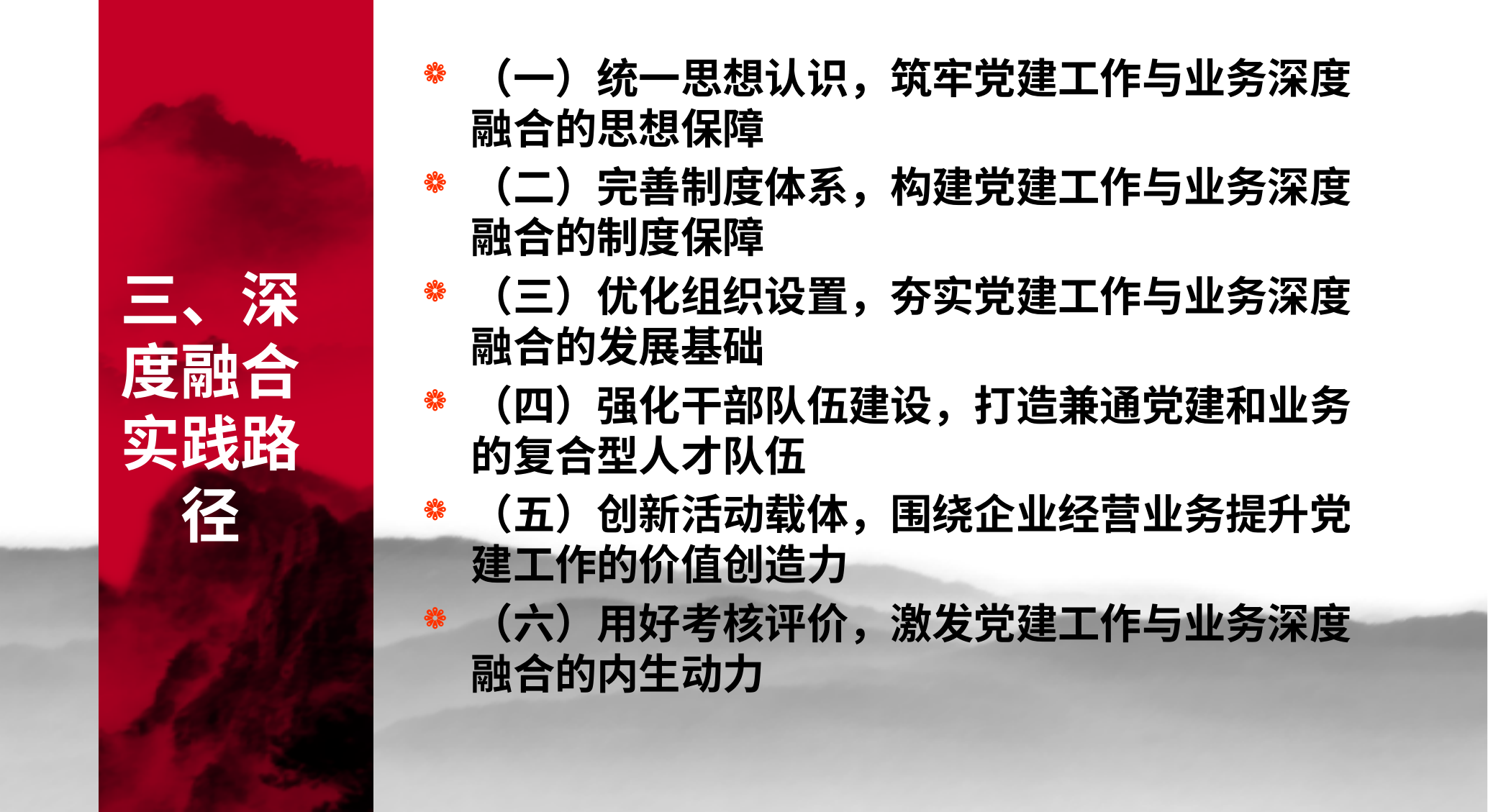

# 三、深度融合实践路径
（一）统一思想认识，筑牢党建工作与业务深度融合的思想保障
（二）完善制度体系，构建党建工作与业务深度融合的制度保障
（三）优化组织设置，夯实党建工作与业务深度融合的发展基础
（四）强化干部队伍建设，打造兼通党建和业务的复合型人才队伍
（五）创新活动载体，围绕企业经营业务提升党建工作的价值创造力
（六）用好考核评价，激发党建工作与业务深度融合的内生动力